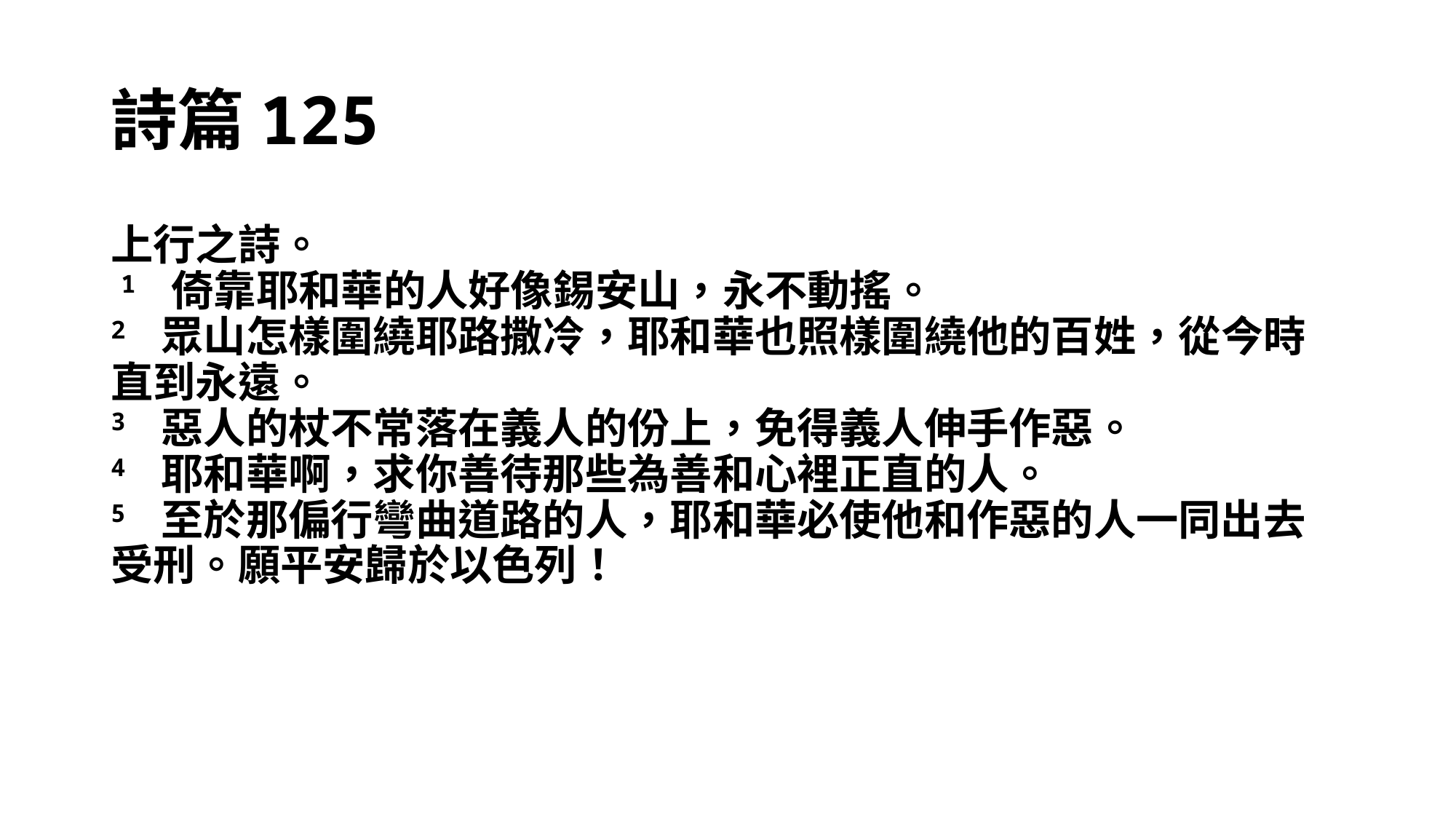

# 詩篇125
上行之詩。
​1 倚靠耶和華的人好像錫安山，永不動搖。
2 眾山怎樣圍繞耶路撒冷，耶和華也照樣圍繞他的百姓，從今時直到永遠。
3 惡人的杖不常落在義人的份上，免得義人伸手作惡。
4 耶和華啊，求你善待那些為善和心裡正直的人。
5 至於那偏行彎曲道路的人，耶和華必使他和作惡的人一同出去受刑。願平安歸於以色列！